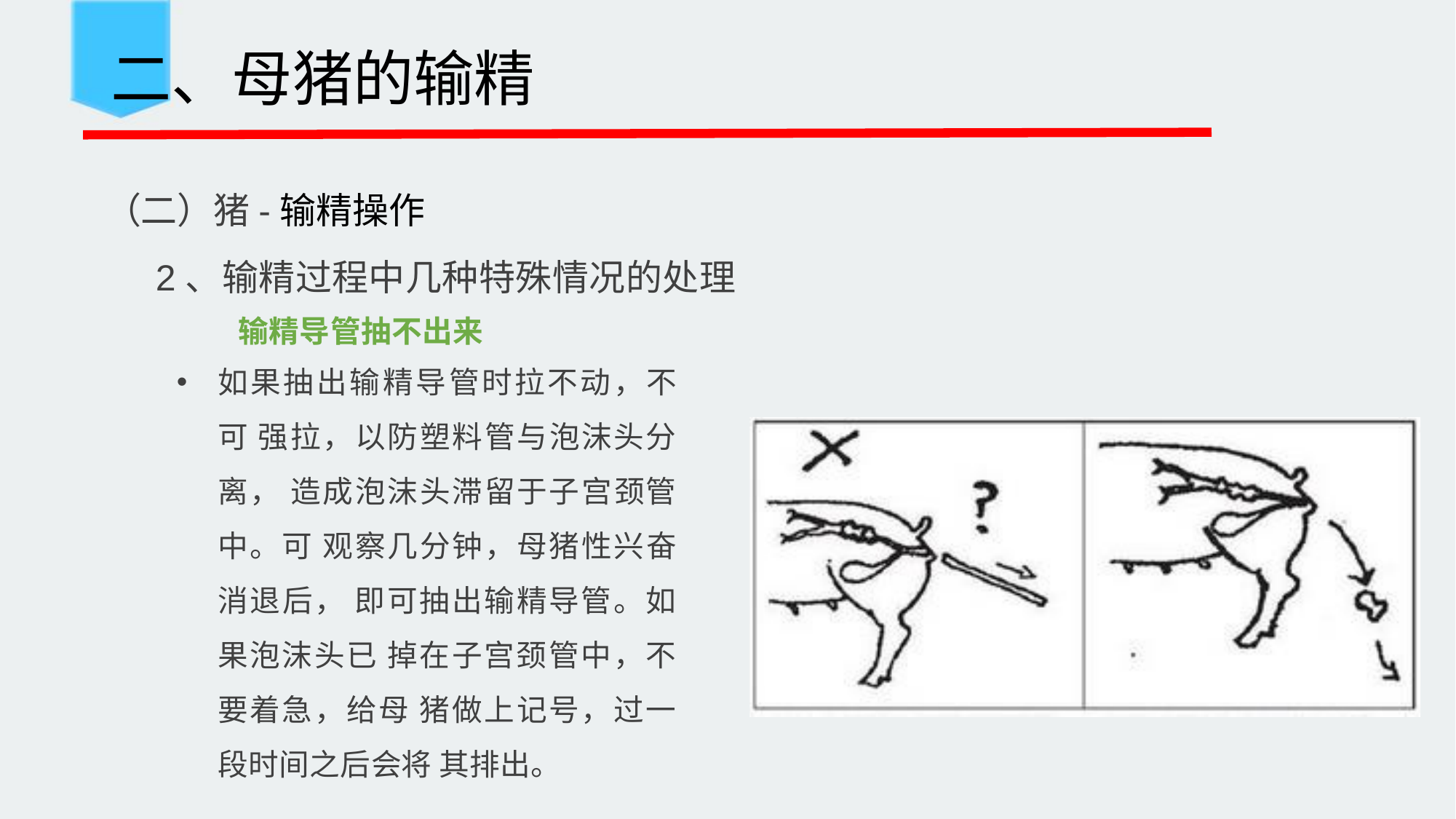

二、母猪的输精
  （二）猪-输精操作
       2、输精过程中几种特殊情况的处理

输精导管抽不出来

如果抽出输精导管时拉不动，不可 强拉，以防塑料管与泡沫头分离， 造成泡沫头滞留于子宫颈管中。可 观察几分钟，母猪性兴奋消退后， 即可抽出输精导管。如果泡沫头已 掉在子宫颈管中，不要着急，给母 猪做上记号，过一段时间之后会将 其排出。